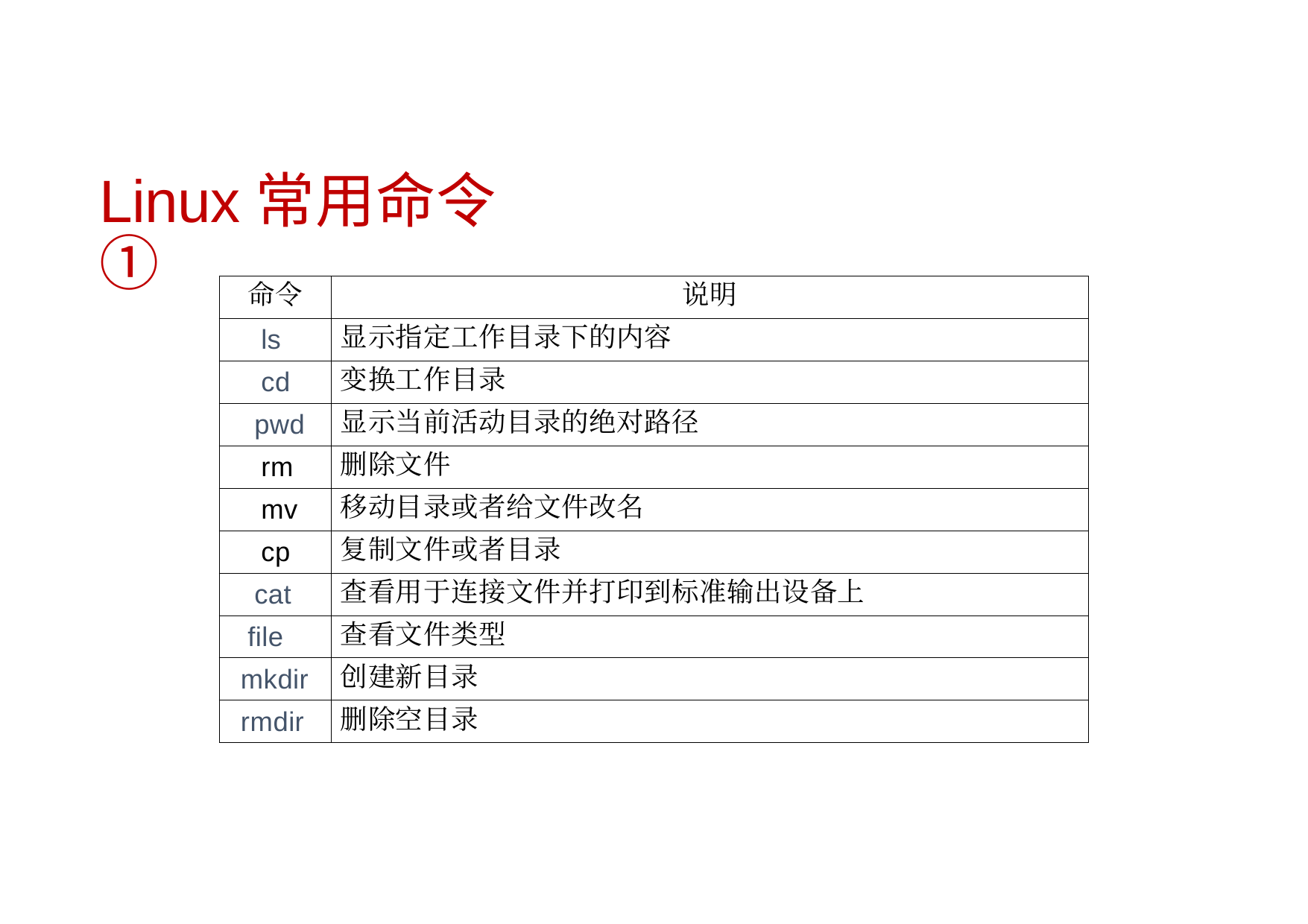

Linux常用命令①

| 命令 | 说明 |
| --- | --- |
| ls | 显示指定工作目录下的内容 |
| cd | 变换工作目录 |
| pwd | 显示当前活动目录的绝对路径 |
| rm | 删除文件 |
| mv | 移动目录或者给文件改名 |
| cp | 复制文件或者目录 |
| cat | 查看用于连接文件并打印到标准输出设备上 |
| file | 查看文件类型 |
| mkdir | 创建新目录 |
| rmdir | 删除空目录 |